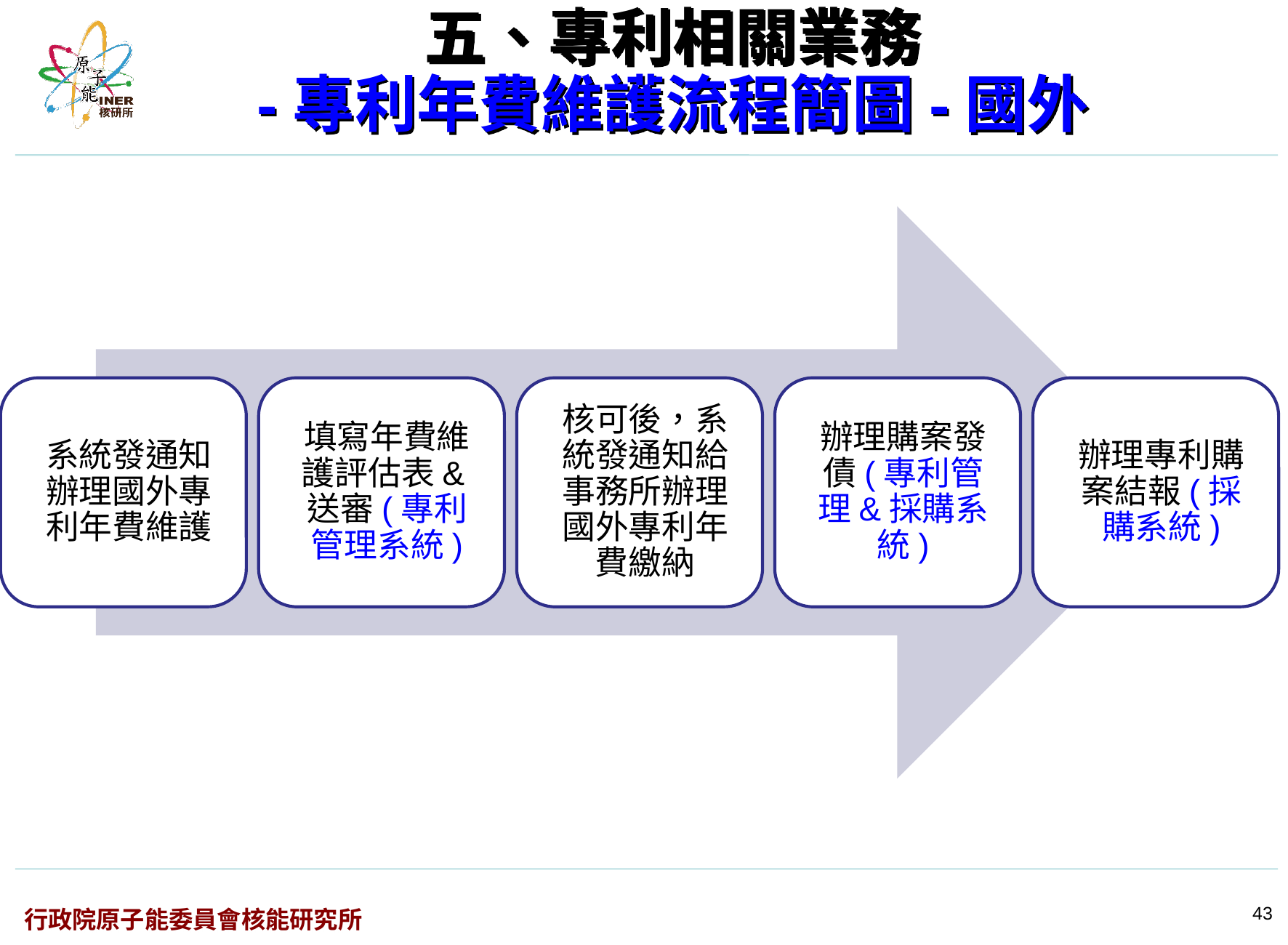

# 五、專利相關業務 -專利年費維護流程簡圖-國外
系統發通知辦理國外專利年費維護
填寫年費維護評估表&送審(專利管理系統)
核可後，系統發通知給事務所辦理國外專利年費繳納
辦理購案發債(專利管理&採購系統)
辦理專利購案結報(採購系統)